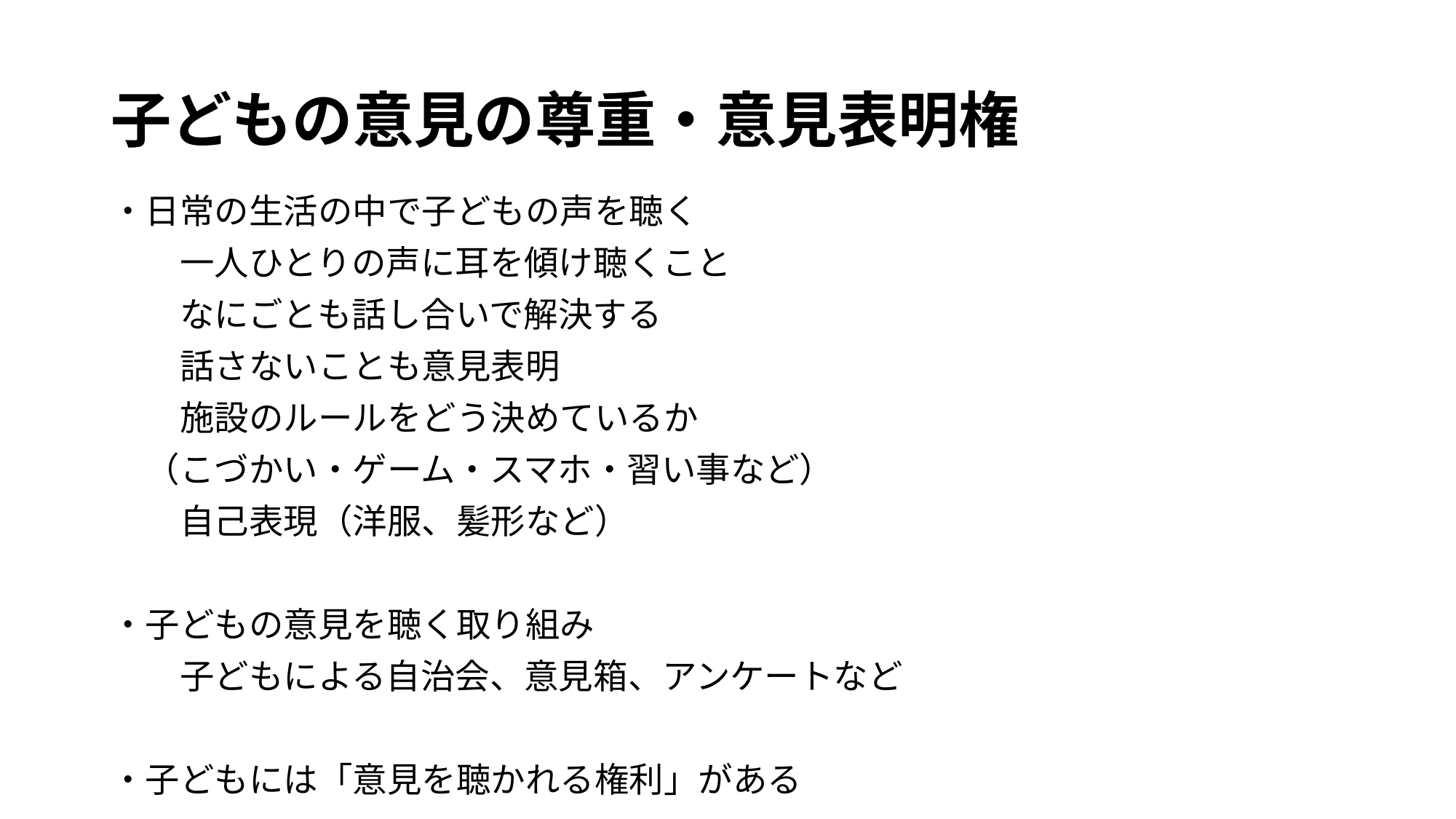

# 子どもの意見の尊重・意見表明権
・日常の生活の中で子どもの声を聴く
　　一人ひとりの声に耳を傾け聴くこと
　　なにごとも話し合いで解決する
　　話さないことも意見表明
　　施設のルールをどう決めているか
　（こづかい・ゲーム・スマホ・習い事など）
　　自己表現（洋服、髪形など）

・子どもの意見を聴く取り組み
　　子どもによる自治会、意見箱、アンケートなど

・子どもには「意見を聴かれる権利」がある